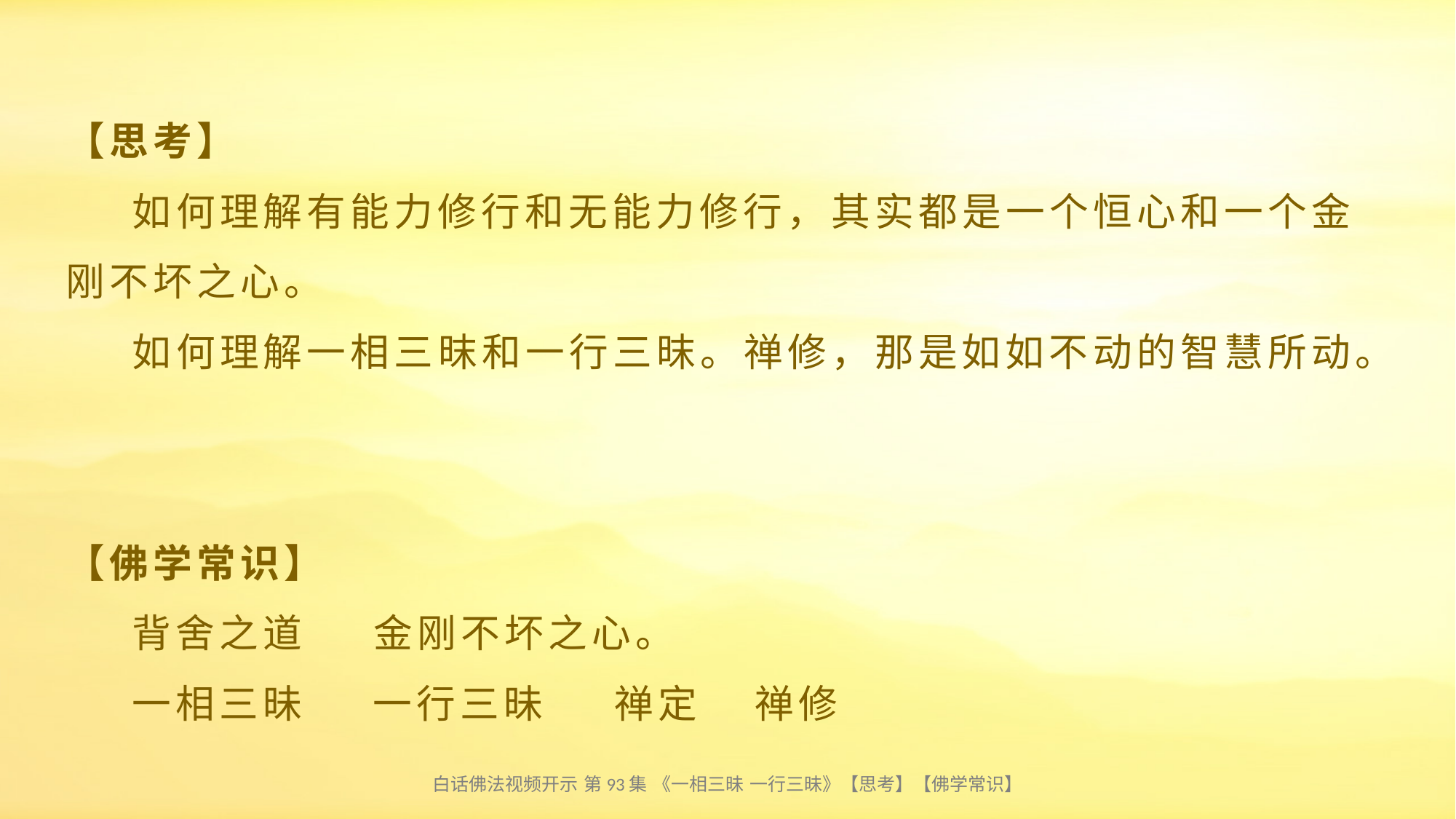

# 【思考】 如何理解有能力修行和无能力修行，其实都是一个恒心和一个金刚不坏之心。 如何理解一相三昩和一行三昩。禅修，那是如如不动的智慧所动。 【佛学常识】 背舍之道     金刚不坏之心。 一相三昧     一行三昧     禅定    禅修
白话佛法视频开示 第93集 《一相三昧 一行三昧》【思考】【佛学常识】